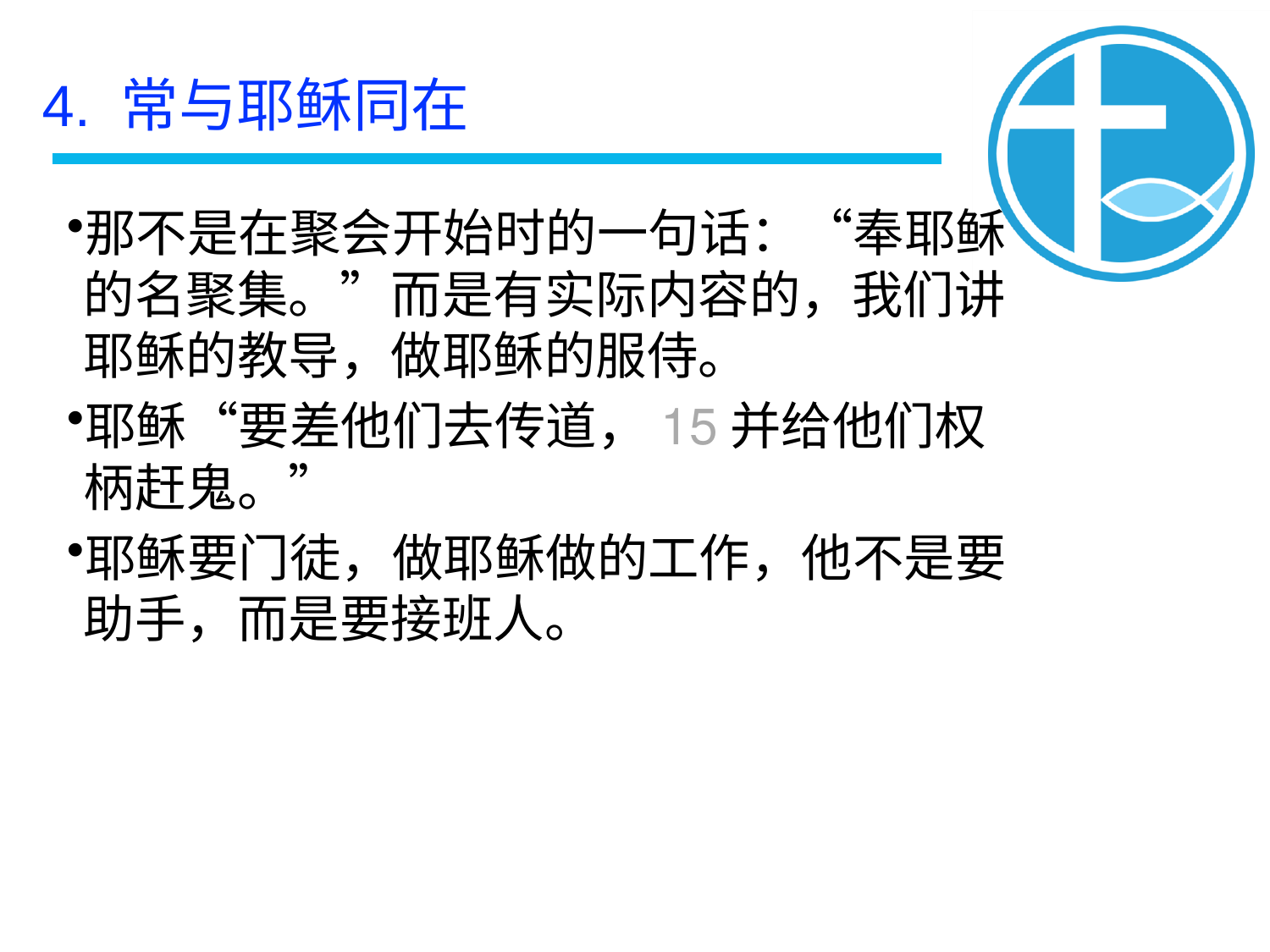

4. 常与耶稣同在
那不是在聚会开始时的一句话：“奉耶稣的名聚集。”而是有实际内容的，我们讲耶稣的教导，做耶稣的服侍。
耶稣“要差他们去传道，15并给他们权柄赶鬼。”
耶稣要门徒，做耶稣做的工作，他不是要助手，而是要接班人。